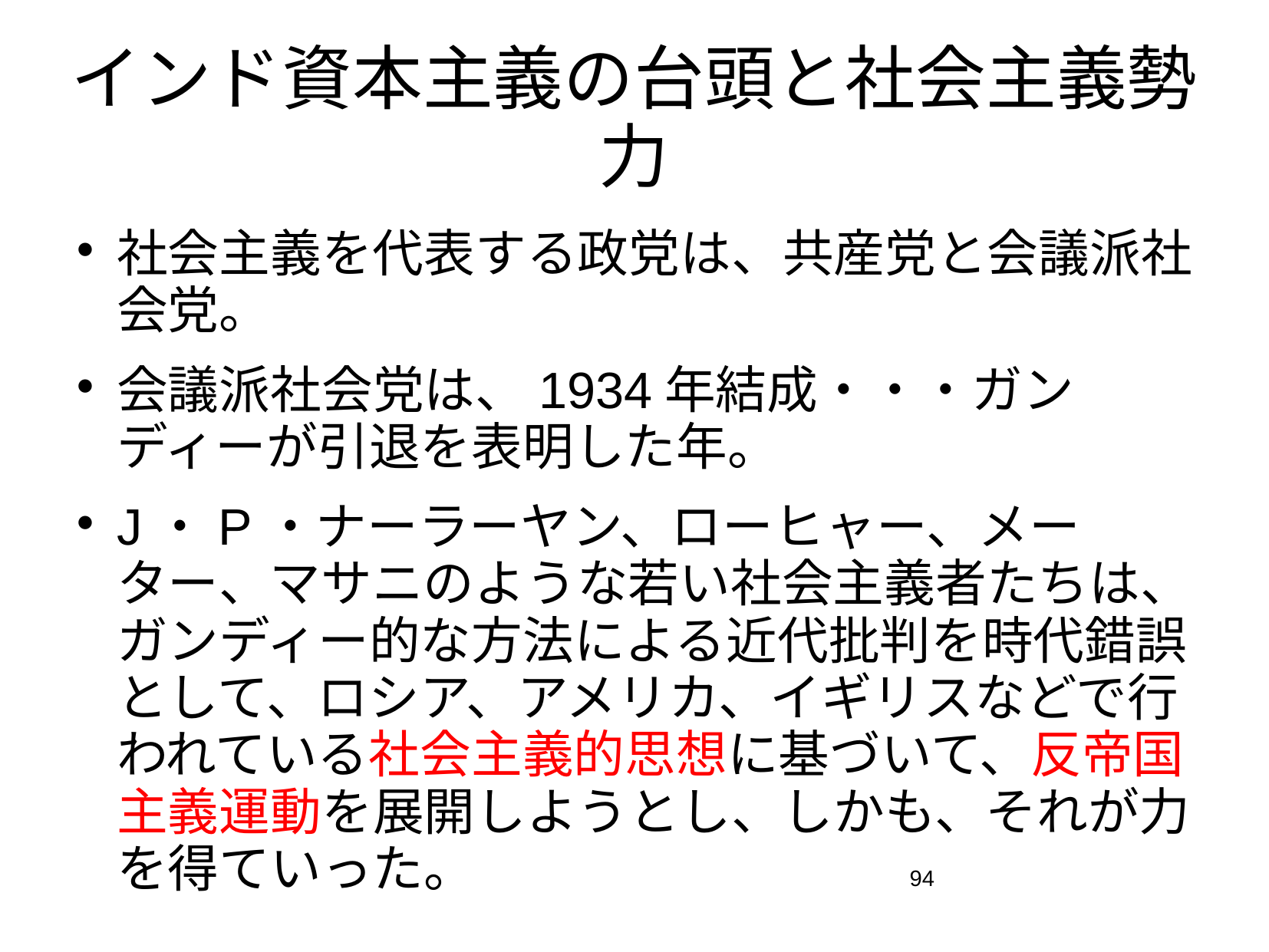

# インド資本主義の台頭と社会主義勢力
社会主義を代表する政党は、共産党と会議派社会党。
会議派社会党は、1934年結成・・・ガンディーが引退を表明した年。
J・P・ナーラーヤン、ローヒャー、メーター、マサニのような若い社会主義者たちは、ガンディー的な方法による近代批判を時代錯誤として、ロシア、アメリカ、イギリスなどで行われている社会主義的思想に基づいて、反帝国主義運動を展開しようとし、しかも、それが力を得ていった。
94